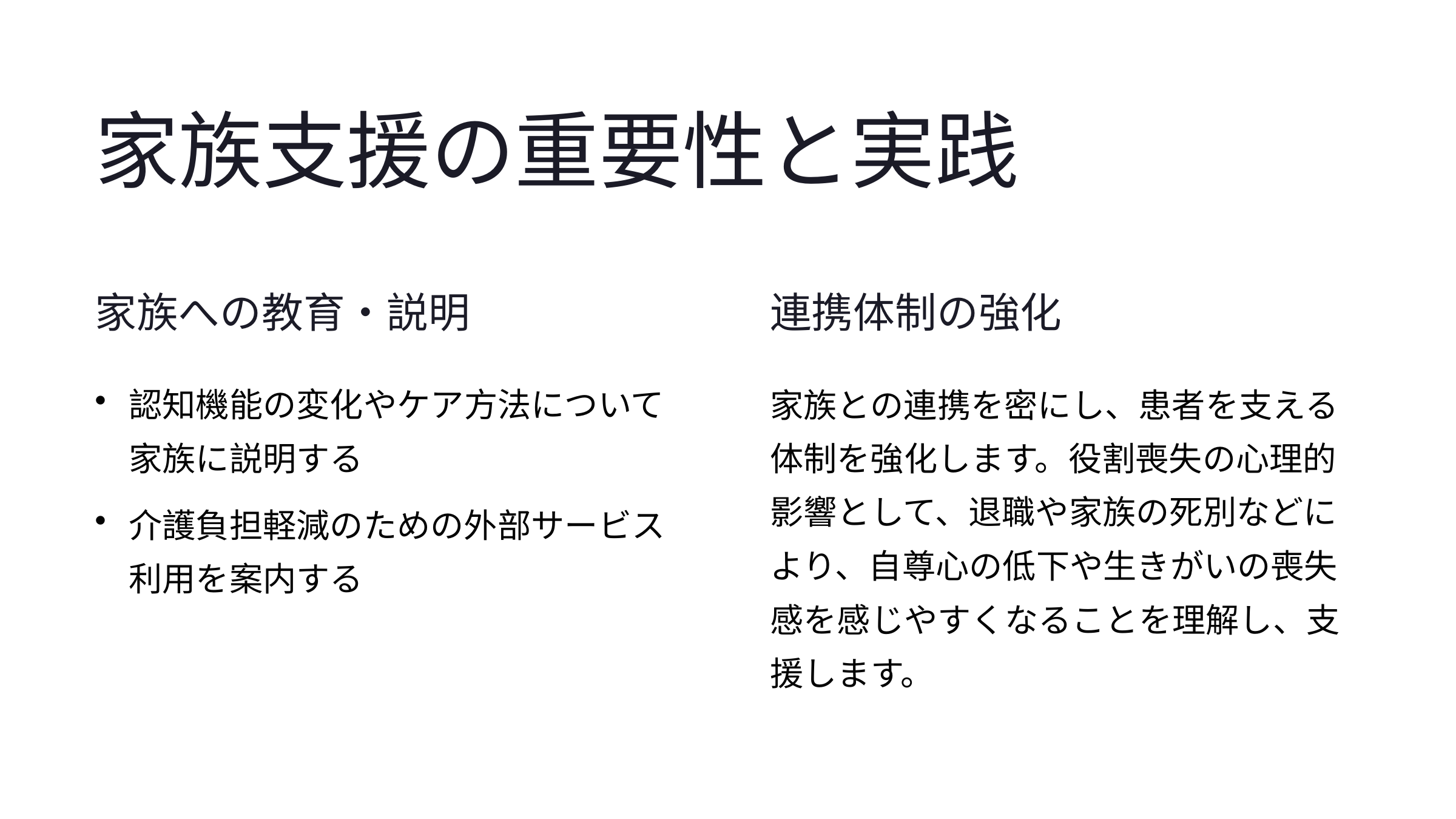

家族支援の重要性と実践
家族への教育・説明
連携体制の強化
認知機能の変化やケア方法について家族に説明する
家族との連携を密にし、患者を支える体制を強化します。役割喪失の心理的影響として、退職や家族の死別などにより、自尊心の低下や生きがいの喪失感を感じやすくなることを理解し、支援します。
介護負担軽減のための外部サービス利用を案内する